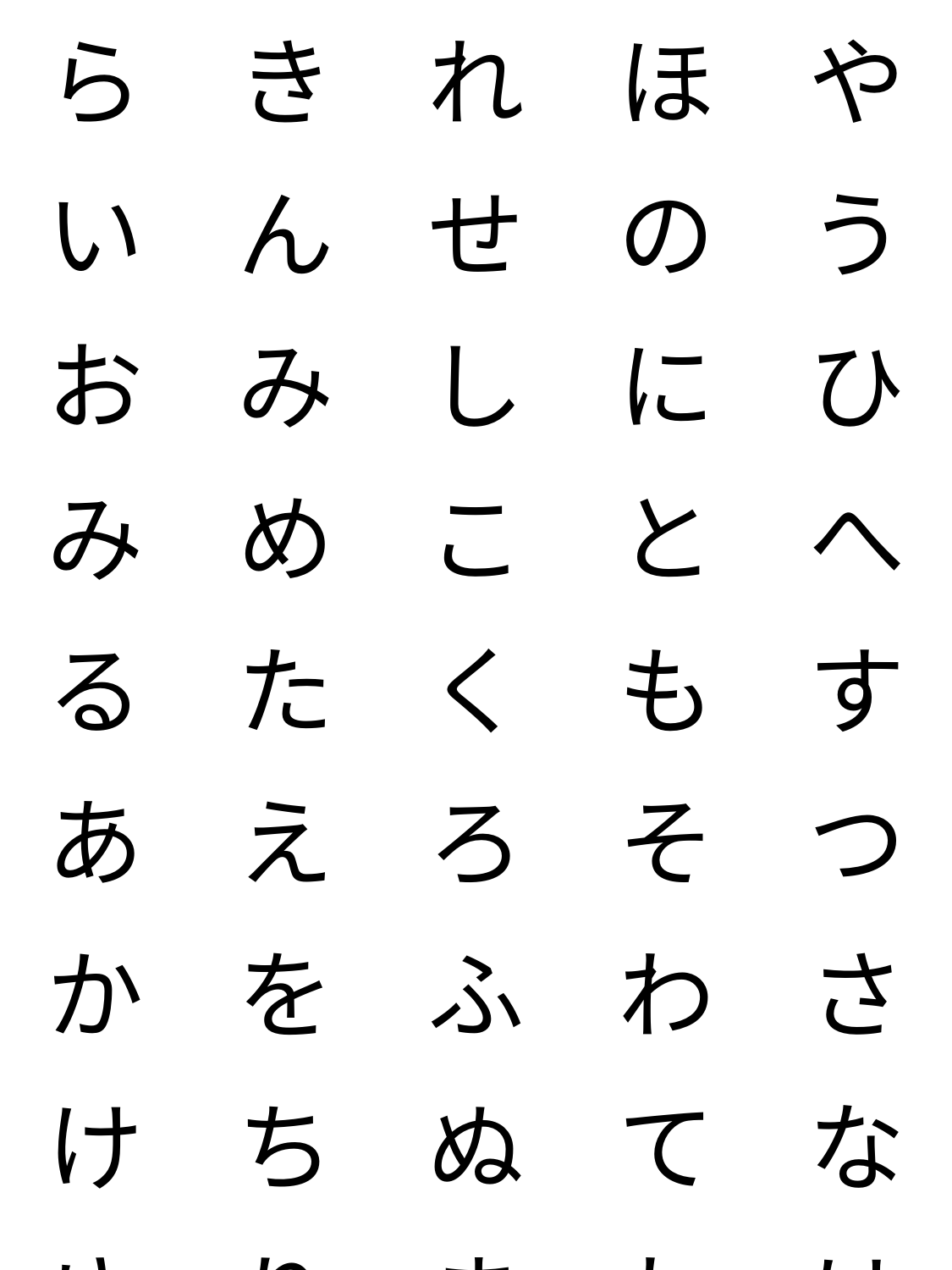

| ら | き | れ | ほ | や |
| --- | --- | --- | --- | --- |
| い | ん | せ | の | う |
| お | み | し | に | ひ |
| み | め | こ | と | へ |
| る | た | く | も | す |
| あ | え | ろ | そ | つ |
| か | を | ふ | わ | さ |
| け | ち | ぬ | て | な |
| ゆ | り | ま | ね | は |